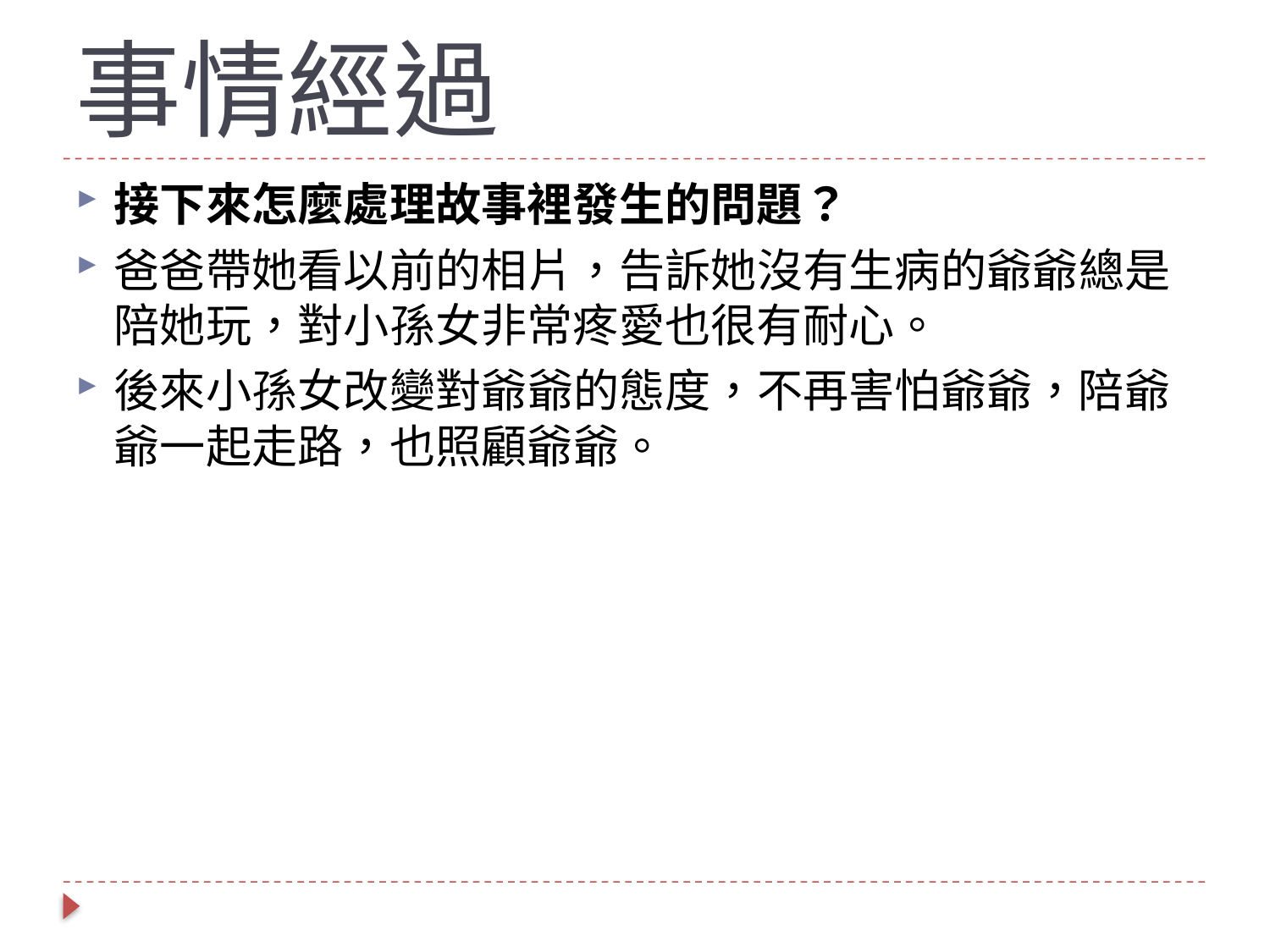

事情經過
接下來怎麼處理故事裡發生的問題？
爸爸帶她看以前的相片，告訴她沒有生病的爺爺總是陪她玩，對小孫女非常疼愛也很有耐心。
後來小孫女改變對爺爺的態度，不再害怕爺爺，陪爺爺一起走路，也照顧爺爺。